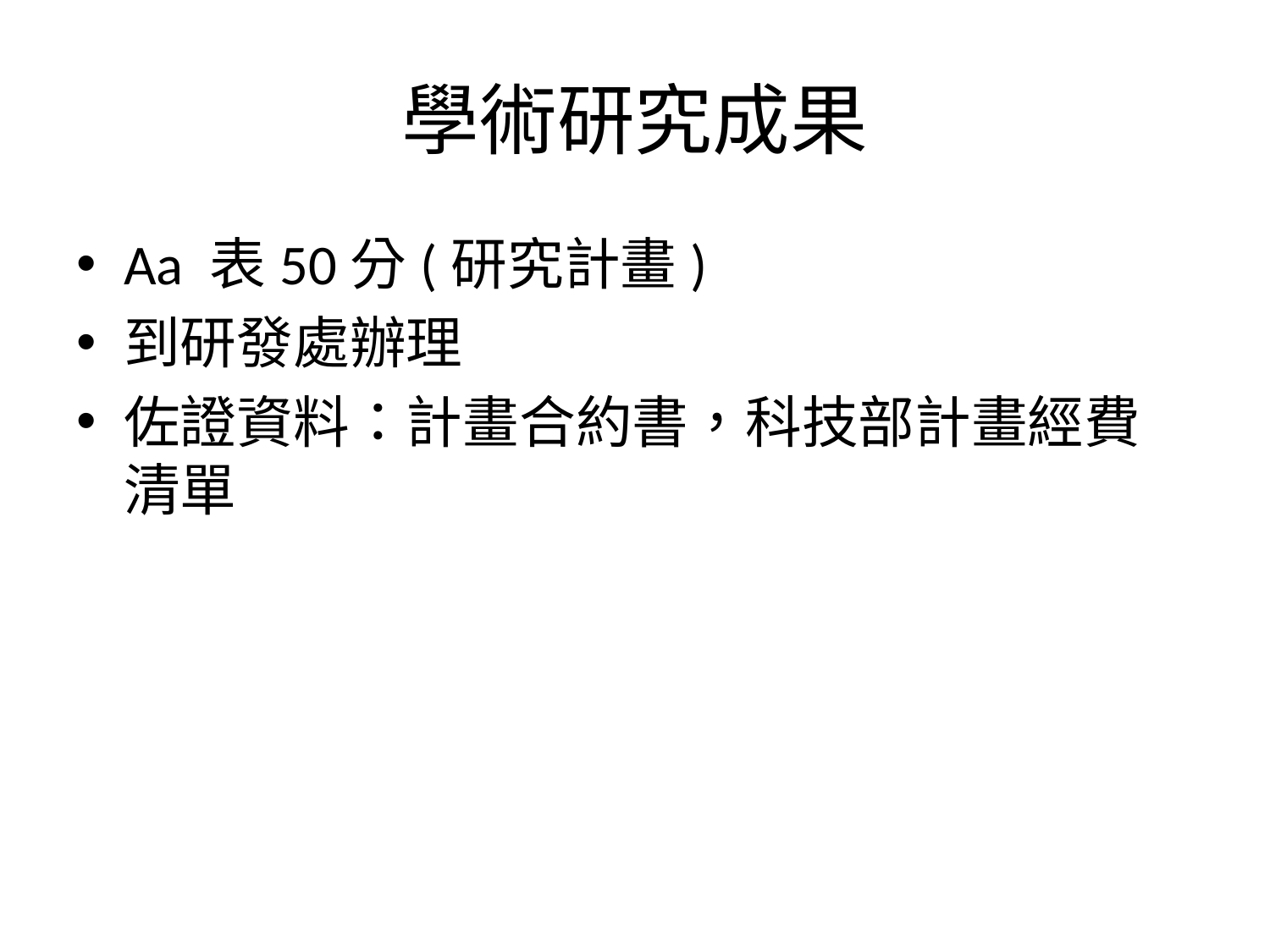

# 學術研究成果
Aa 表50分(研究計畫)
到研發處辦理
佐證資料：計畫合約書，科技部計畫經費清單